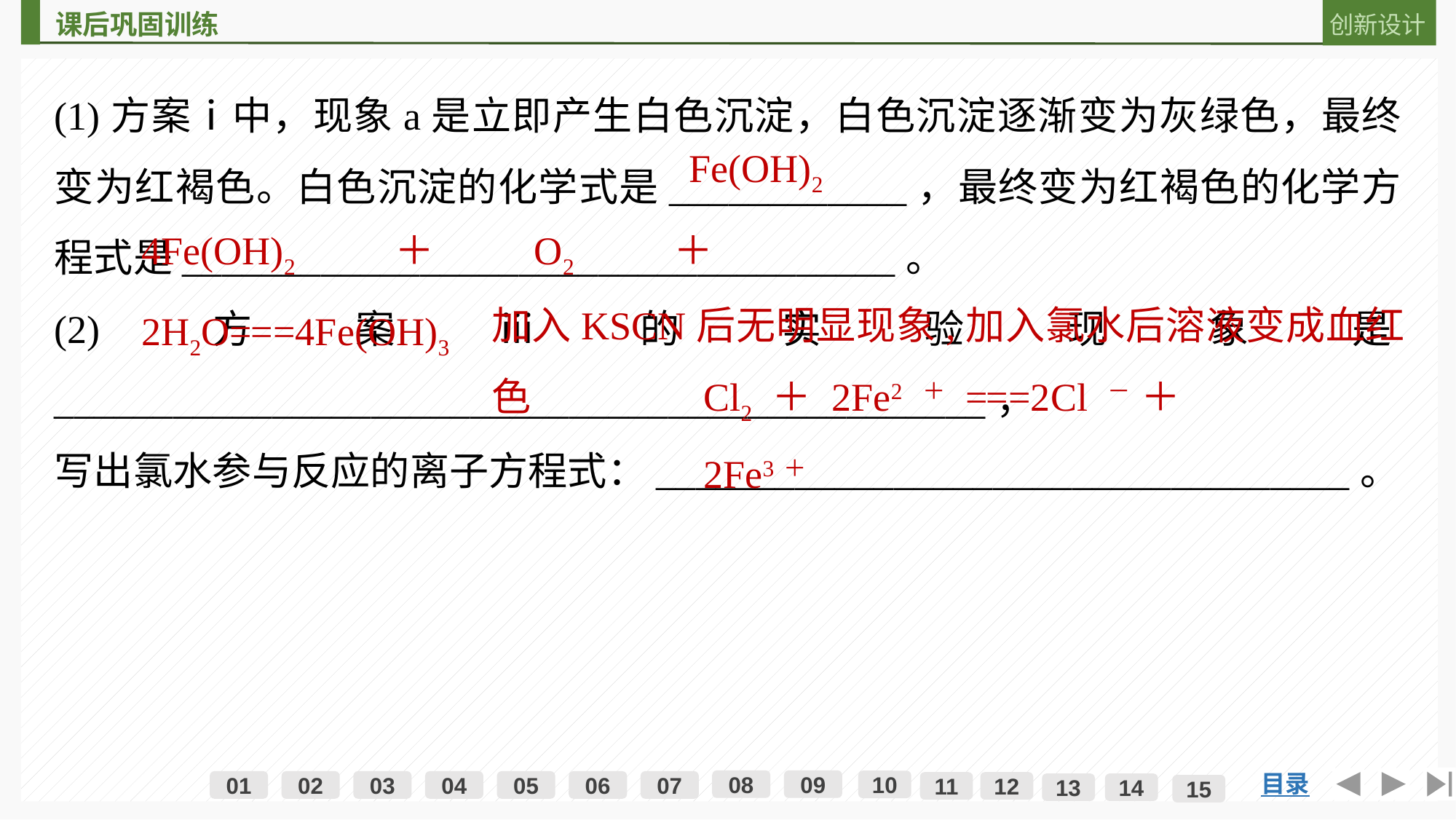

(1)方案ⅰ中，现象a是立即产生白色沉淀，白色沉淀逐渐变为灰绿色，最终变为红褐色。白色沉淀的化学式是____________，最终变为红褐色的化学方程式是____________________________________。
(2)方案ⅲ的实验现象是_______________________________________________，
写出氯水参与反应的离子方程式：___________________________________。
Fe(OH)2
4Fe(OH)2＋O2＋2H2O===4Fe(OH)3
加入KSCN后无明显现象,加入氯水后溶液变成血红色
Cl2＋2Fe2＋===2Cl－＋2Fe3＋